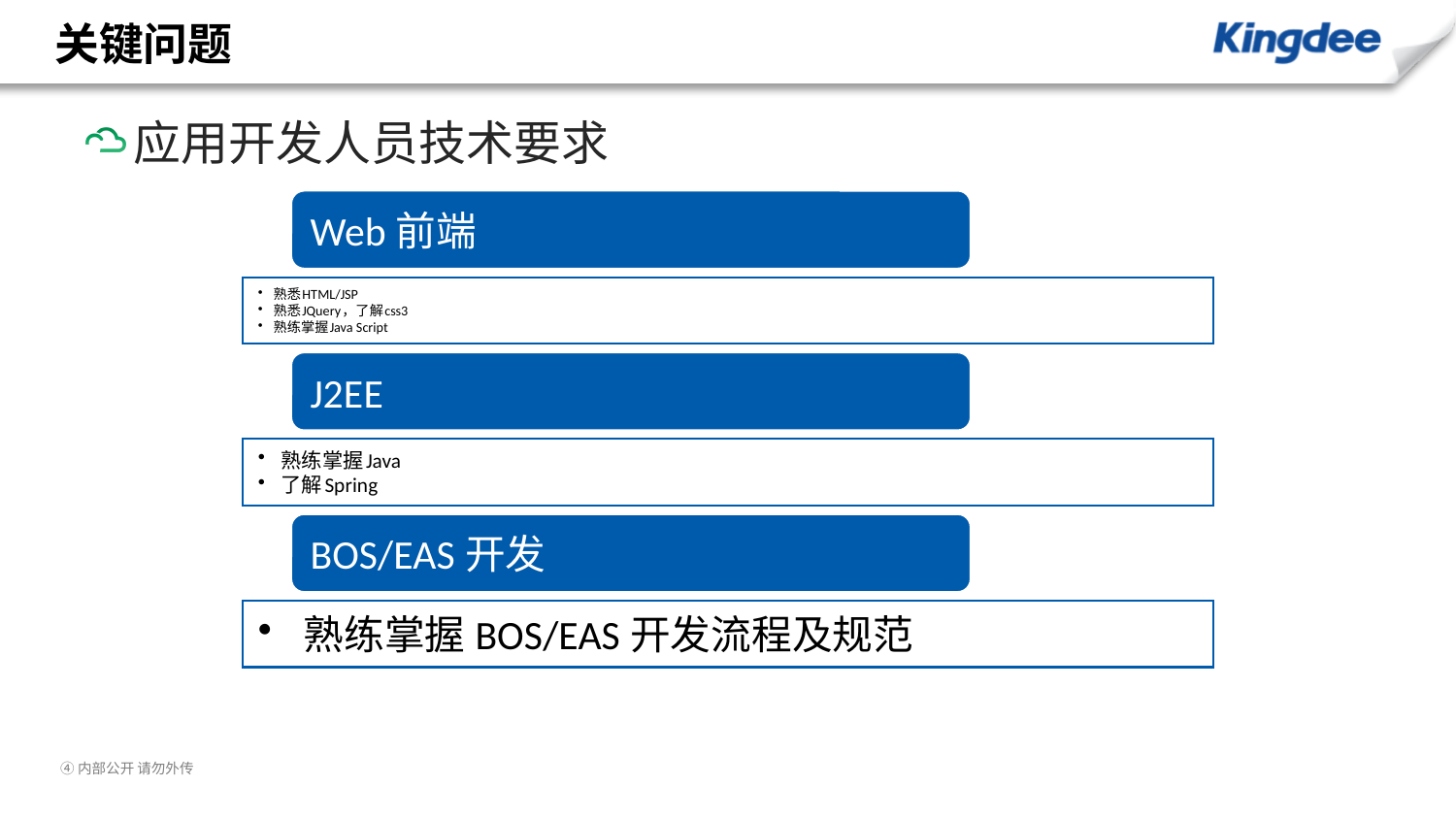

关键问题
应用开发人员技术要求

Web前端
J2EE
BOS/EAS开发
熟悉HTML/JSP
熟练掌握Java Script
熟练掌握Java
了解Spring
熟练掌握BOS/EAS开发流程及规范
熟悉JQuery，了解css3